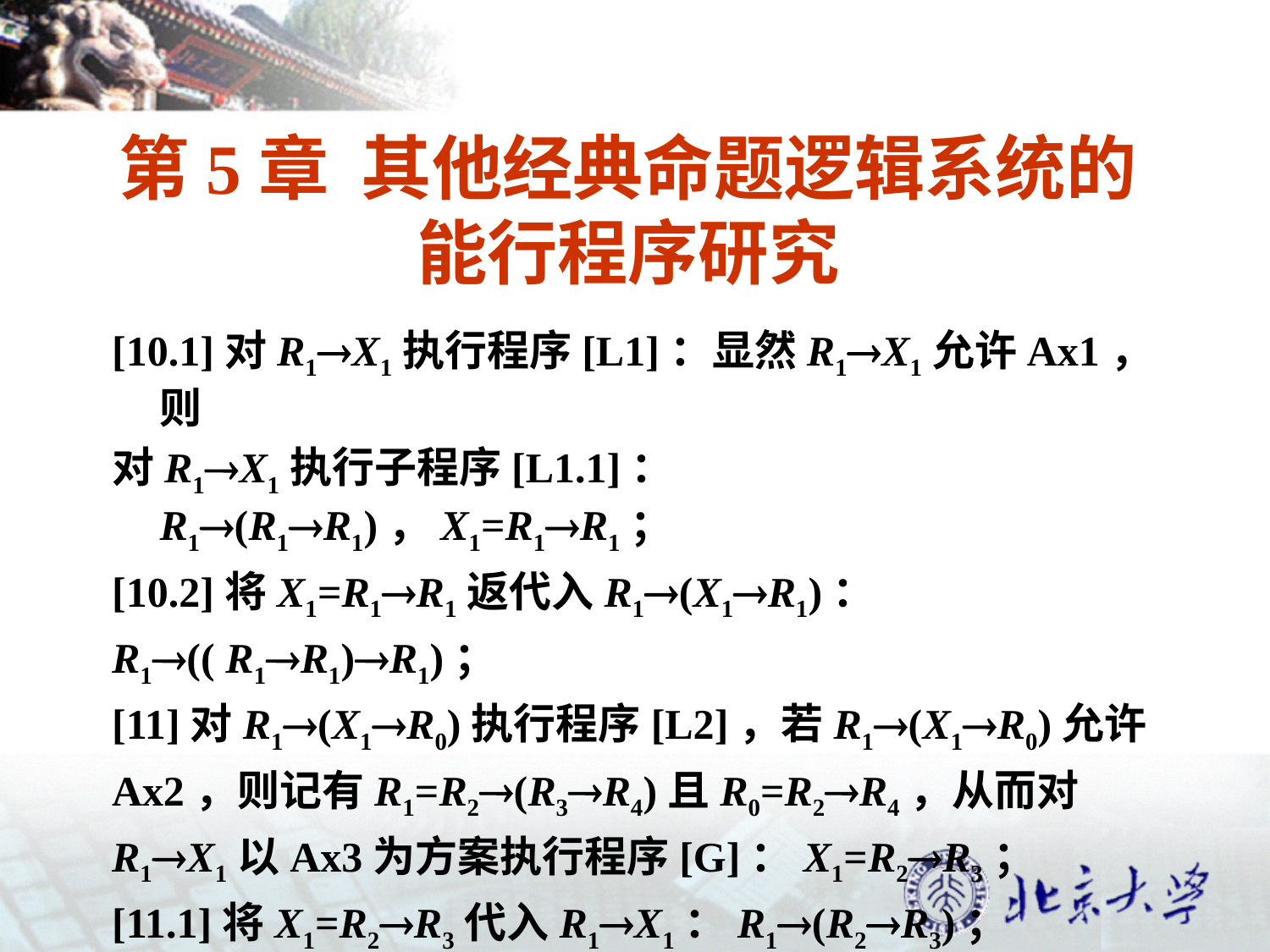

# 第5章  其他经典命题逻辑系统的能行程序研究
[10.1]对R1→X1执行程序[L1]：显然R1→X1允许Ax1，则
对R1→X1执行子程序[L1.1]：R1→(R1→R1)，X1=R1→R1；
[10.2]将X1=R1→R1返代入R1→(X1→R1)：
R1→(( R1→R1)→R1)；
[11]对R1→(X1→R0)执行程序[L2]，若R1→(X1→R0)允许
Ax2，则记有R1=R2→(R3→R4)且R0=R2→R4，从而对
R1→X1以Ax3为方案执行程序[G]：X1=R2→R3；
[11.1]将X1=R2→R3代入R1→X1：R1→(R2→R3)；